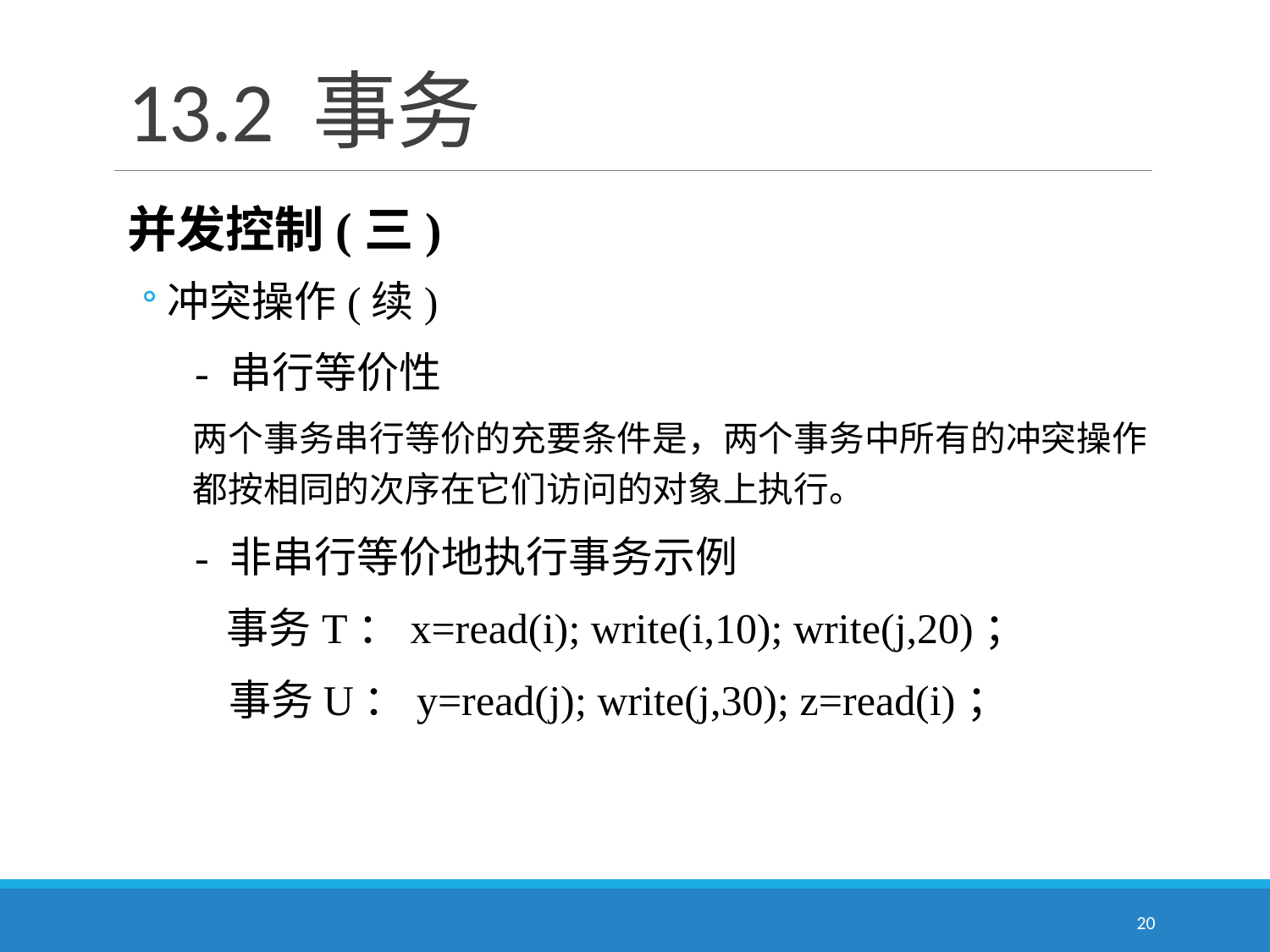

# 13.2 事务
并发控制(三)
冲突操作(续)
　- 串行等价性
	两个事务串行等价的充要条件是，两个事务中所有的冲突操作都按相同的次序在它们访问的对象上执行。
　- 非串行等价地执行事务示例
　　事务T：x=read(i); write(i,10); write(j,20)；
        事务U：y=read(j); write(j,30); z=read(i)；

20